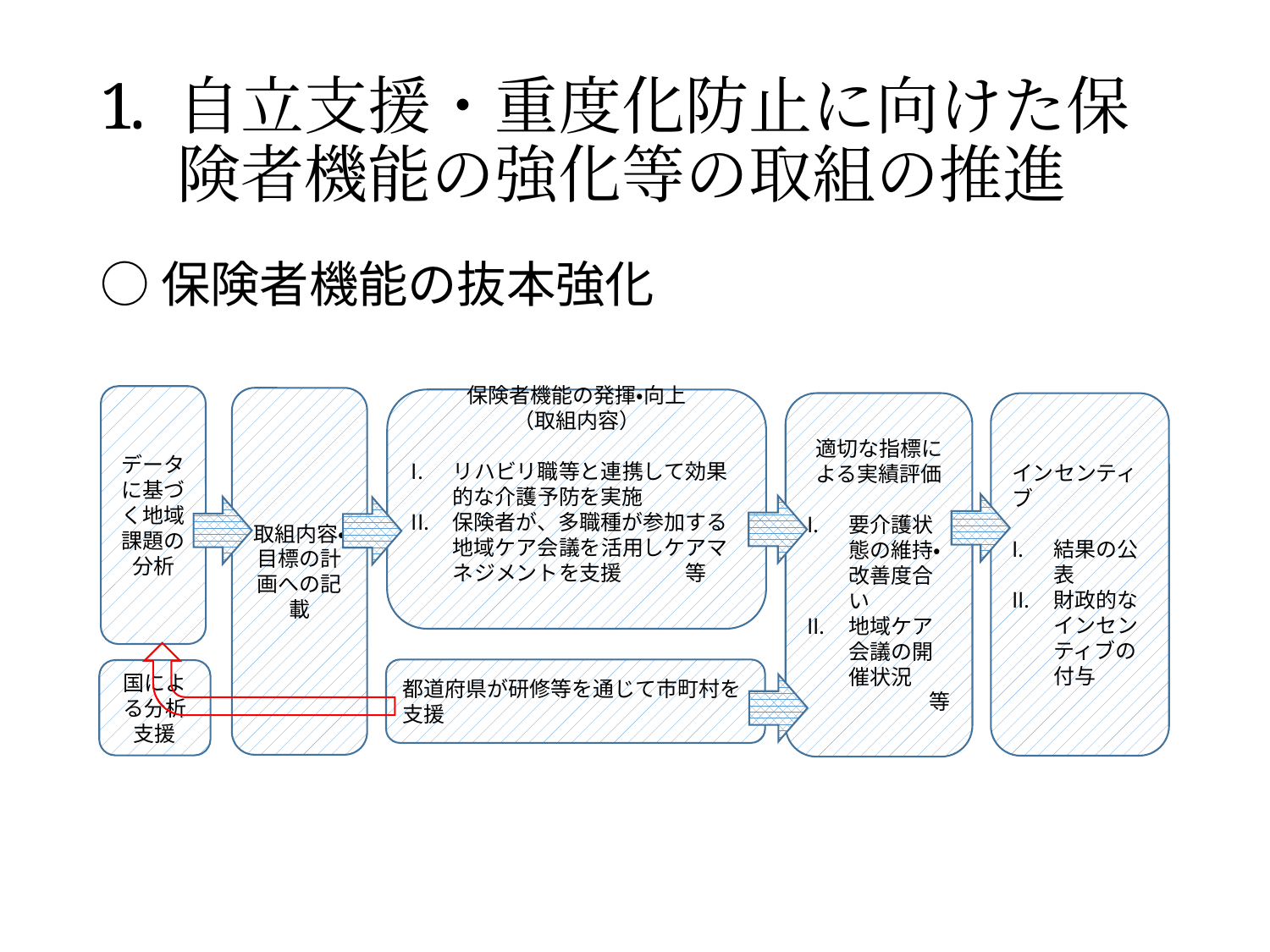

# 自立支援・重度化防止に向けた保険者機能の強化等の取組の推進
○保険者機能の抜本強化
データに基づく地域課題の分析
取組内容・目標の計画への記載
保険者機能の発揮・向上
（取組内容）

リハビリ職等と連携して効果的な介護予防を実施
保険者が、多職種が参加する地域ケア会議を活用しケアマネジメントを支援　　　等

適切な指標による実績評価

要介護状態の維持・改善度合い
地域ケア会議の開催状況
　等
インセンティブ

結果の公表
財政的なインセンティブの付与

都道府県が研修等を通じて市町村を支援
国による分析支援